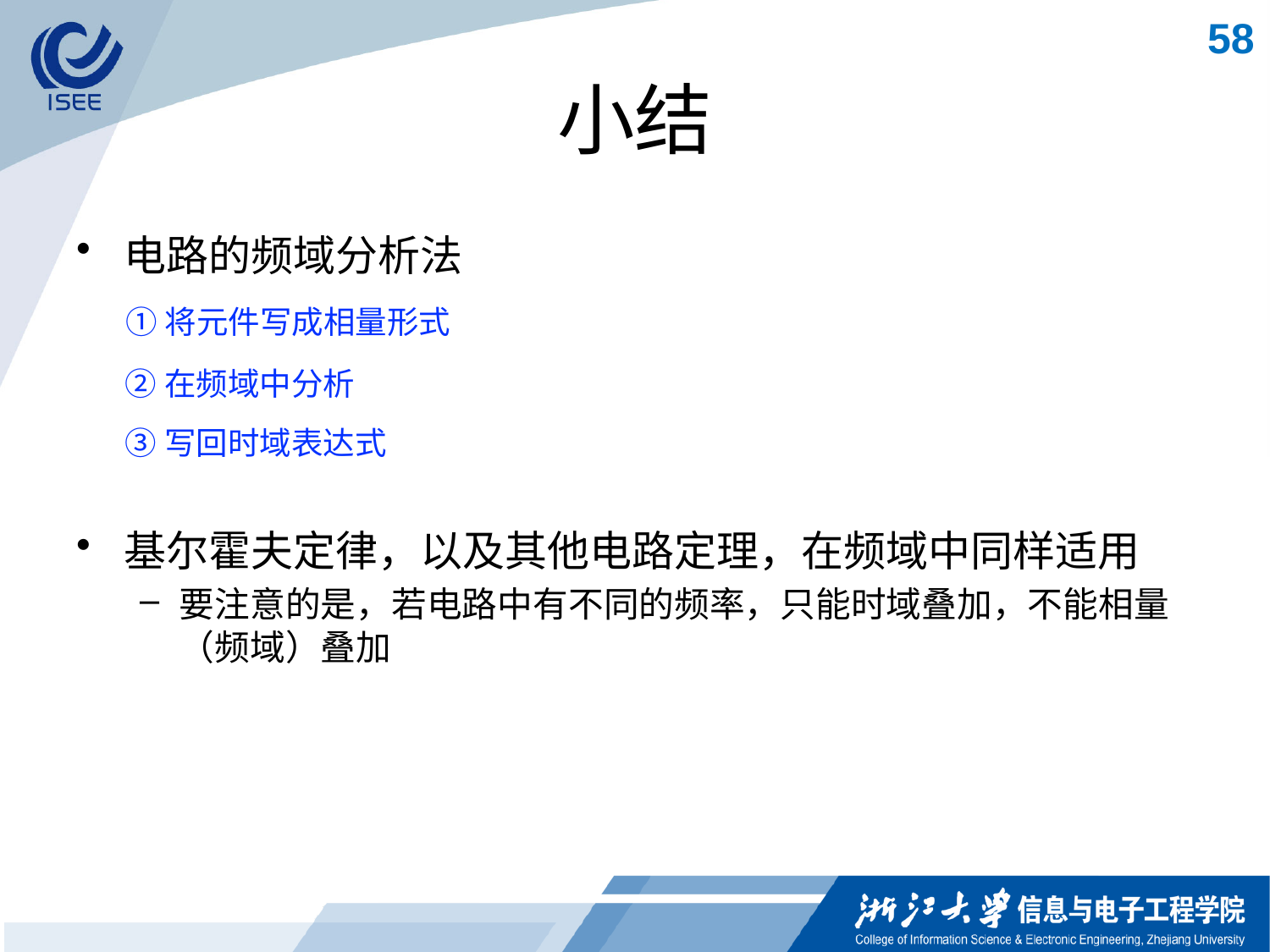

58
# 小结
电路的频域分析法

基尔霍夫定律，以及其他电路定理，在频域中同样适用
要注意的是，若电路中有不同的频率，只能时域叠加，不能相量（频域）叠加
①将元件写成相量形式
②在频域中分析
③写回时域表达式